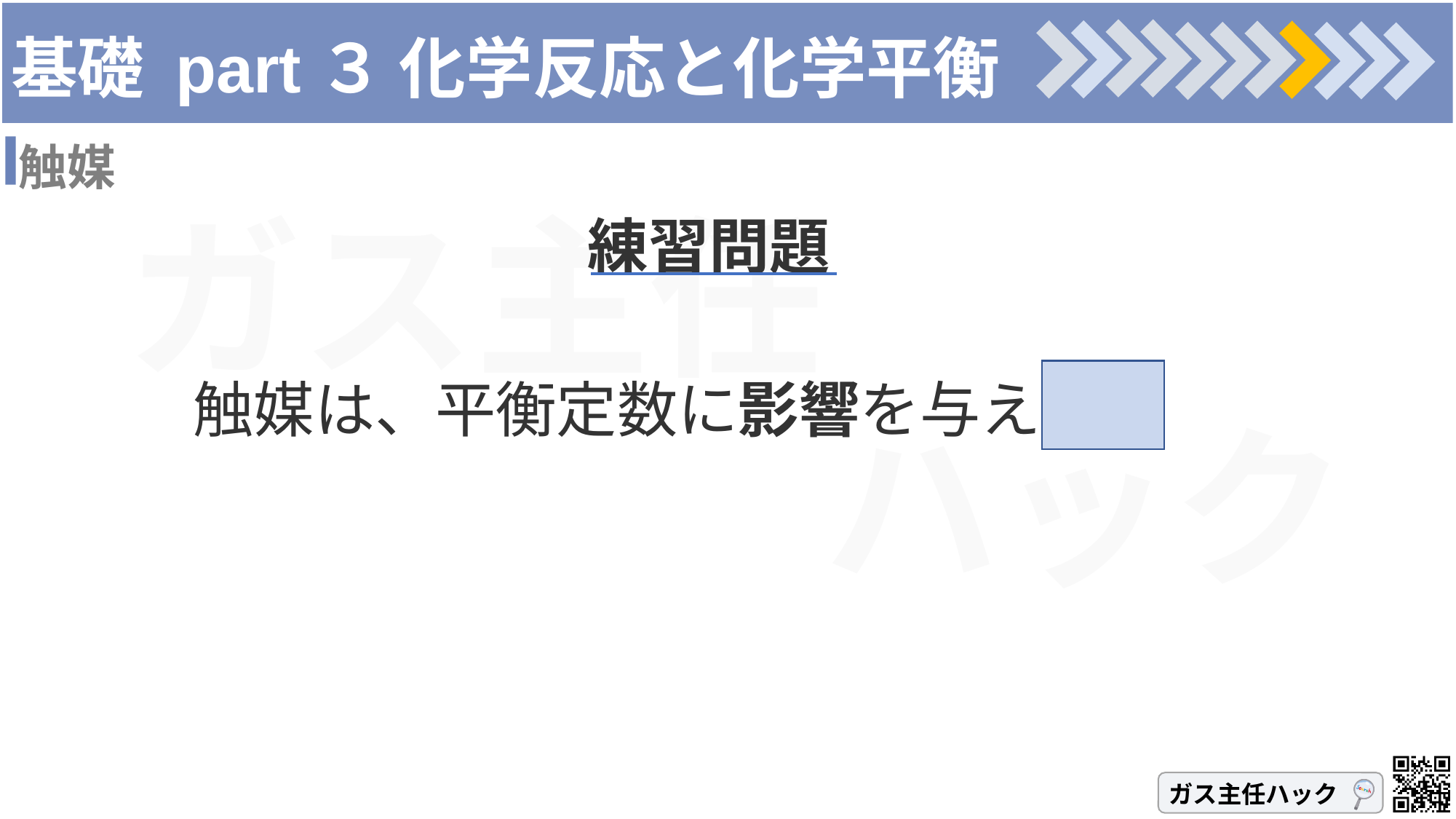

# 基礎 part３ 化学反応と化学平衡

触媒

練習問題

触媒は、平衡定数に影響を与えない